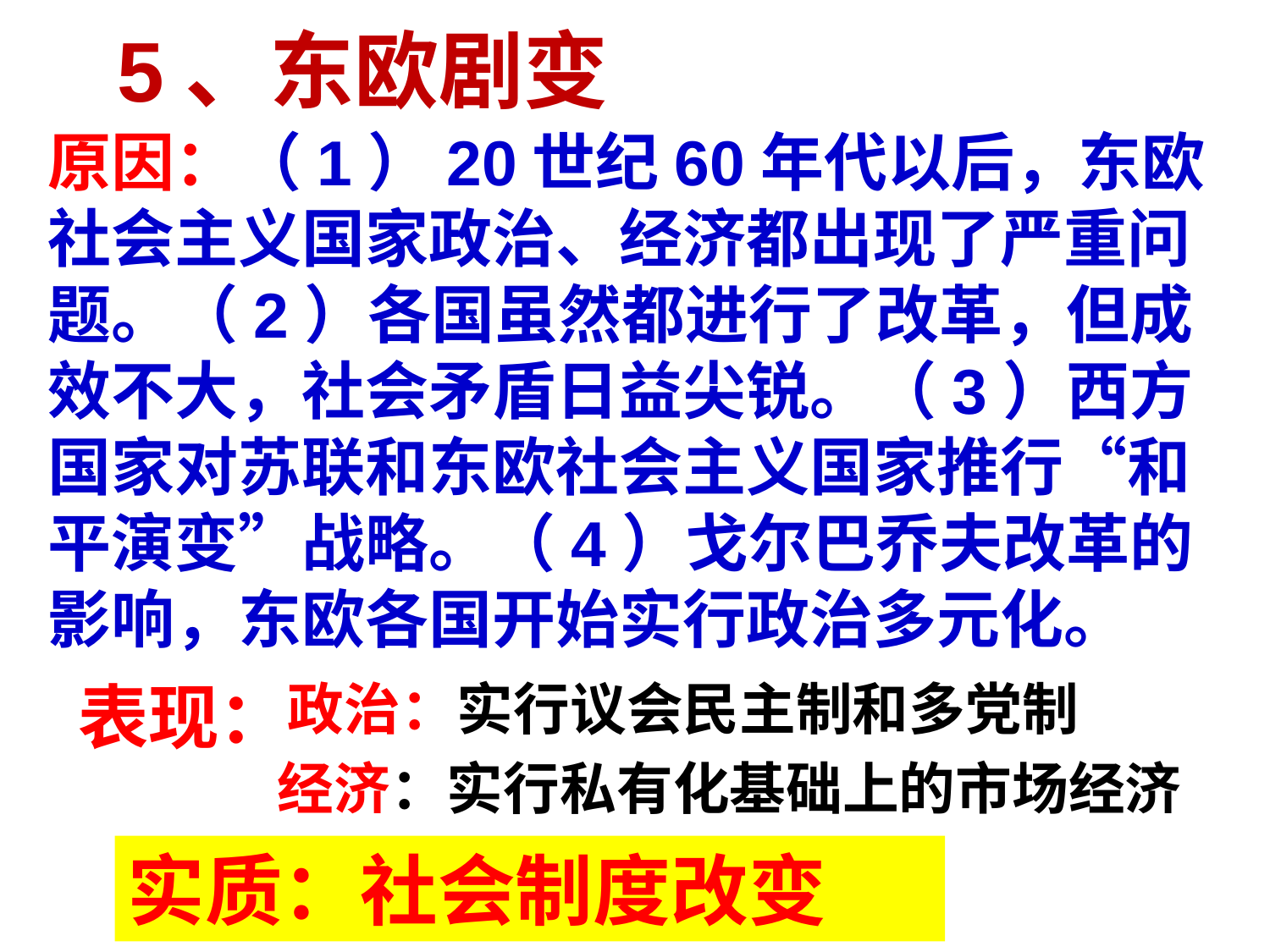

5、东欧剧变
原因：（1）20世纪60年代以后，东欧社会主义国家政治、经济都出现了严重问题。（2）各国虽然都进行了改革，但成效不大，社会矛盾日益尖锐。（3）西方国家对苏联和东欧社会主义国家推行“和平演变”战略。（4）戈尔巴乔夫改革的影响，东欧各国开始实行政治多元化。
表现：
政治：实行议会民主制和多党制
经济：实行私有化基础上的市场经济
实质：社会制度改变